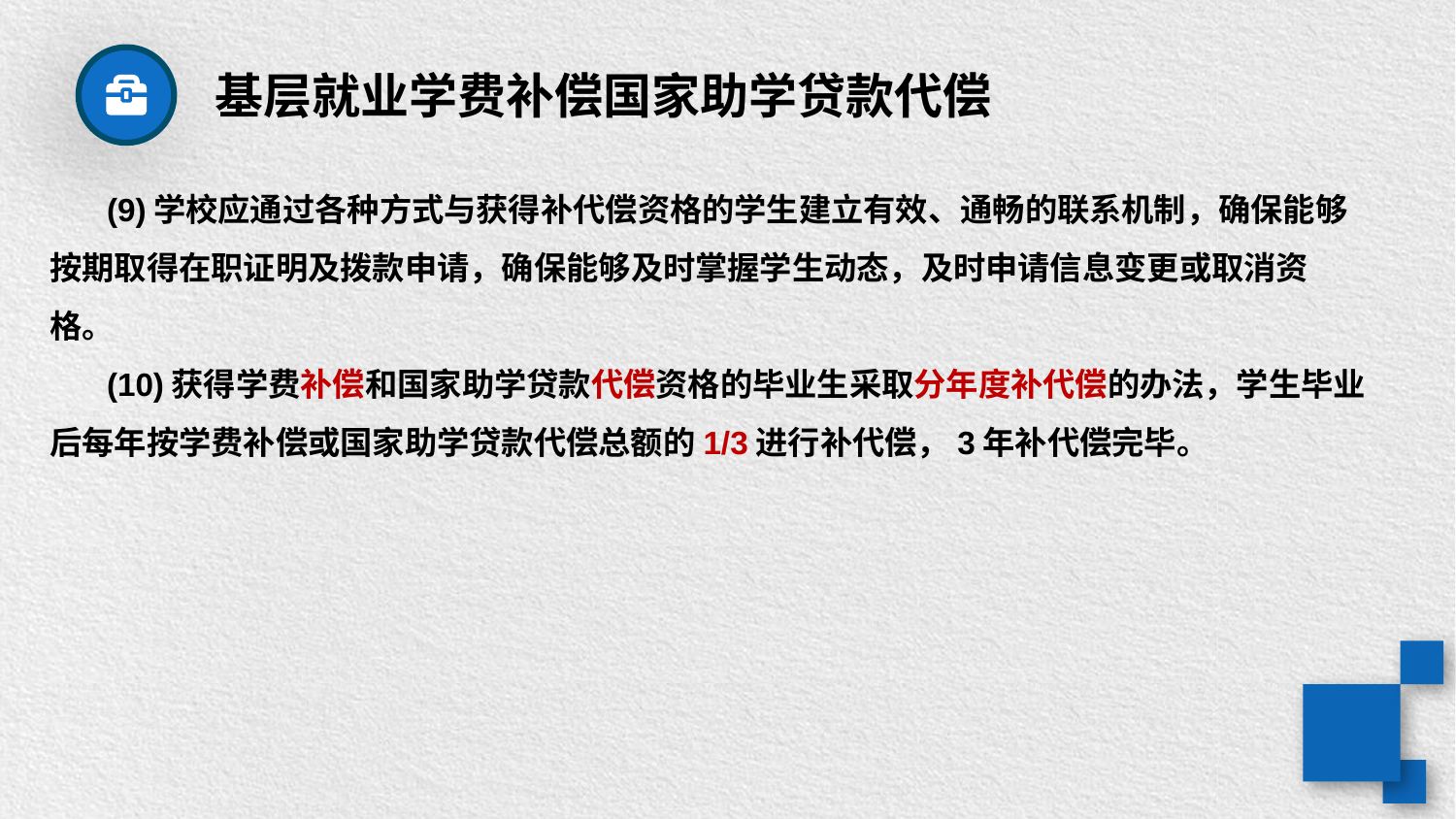

基层就业学费补偿国家助学贷款代偿

(9)学校应通过各种方式与获得补代偿资格的学生建立有效、通畅的联系机制，确保能够按期取得在职证明及拨款申请，确保能够及时掌握学生动态，及时申请信息变更或取消资格。
(10)获得学费补偿和国家助学贷款代偿资格的毕业生采取分年度补代偿的办法，学生毕业后每年按学费补偿或国家助学贷款代偿总额的1/3进行补代偿，3年补代偿完毕。